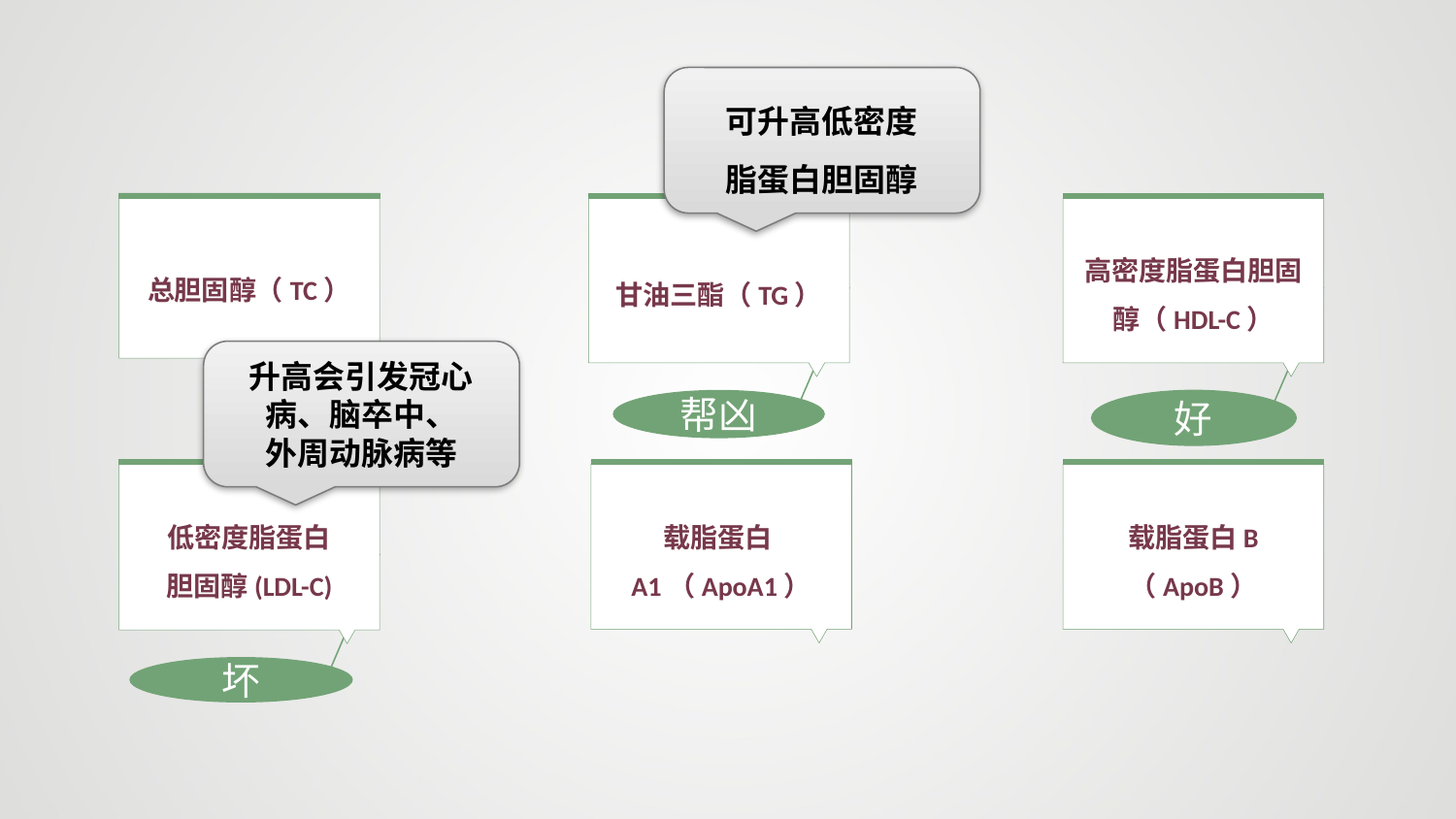

可升高低密度
脂蛋白胆固醇
总胆固醇（TC）

甘油三酯（TG）

高密度脂蛋白胆固醇（HDL-C）
好
升高会引发冠心
病、脑卒中、
外周动脉病等
帮凶

低密度脂蛋白
胆固醇(LDL-C)
坏

载脂蛋白A1（ApoA1）

载脂蛋白B
（ApoB）